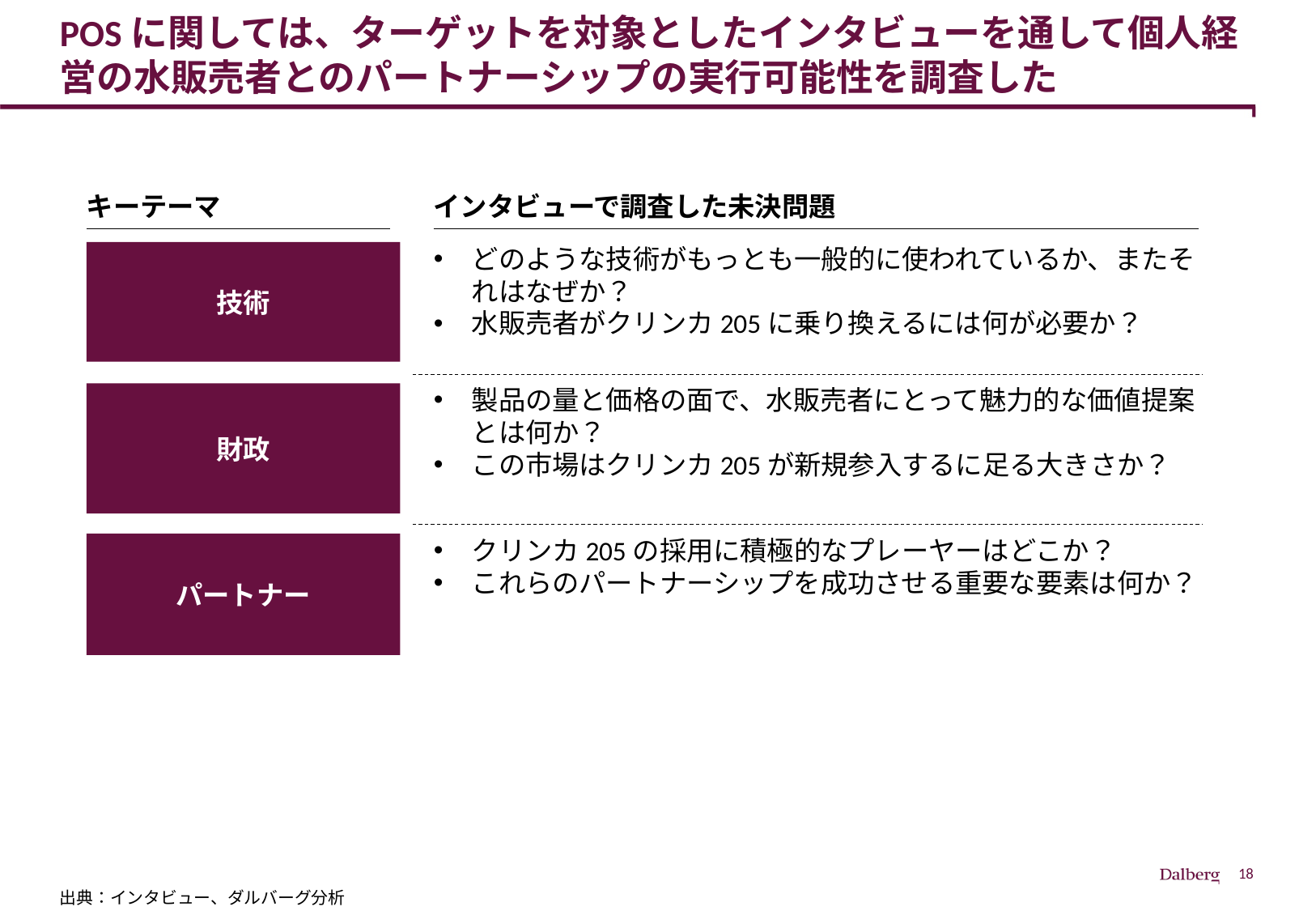

# POSに関しては、ターゲットを対象としたインタビューを通して個人経営の水販売者とのパートナーシップの実行可能性を調査した
キーテーマ

インタビューで調査した未決問題
技術
どのような技術がもっとも一般的に使われているか、またそれはなぜか？
水販売者がクリンカ205に乗り換えるには何が必要か？
製品の量と価格の面で、水販売者にとって魅力的な価値提案とは何か？
この市場はクリンカ205が新規参入するに足る大きさか？
財政
クリンカ205の採用に積極的なプレーヤーはどこか？
これらのパートナーシップを成功させる重要な要素は何か？
パートナー
出典：インタビュー、ダルバーグ分析